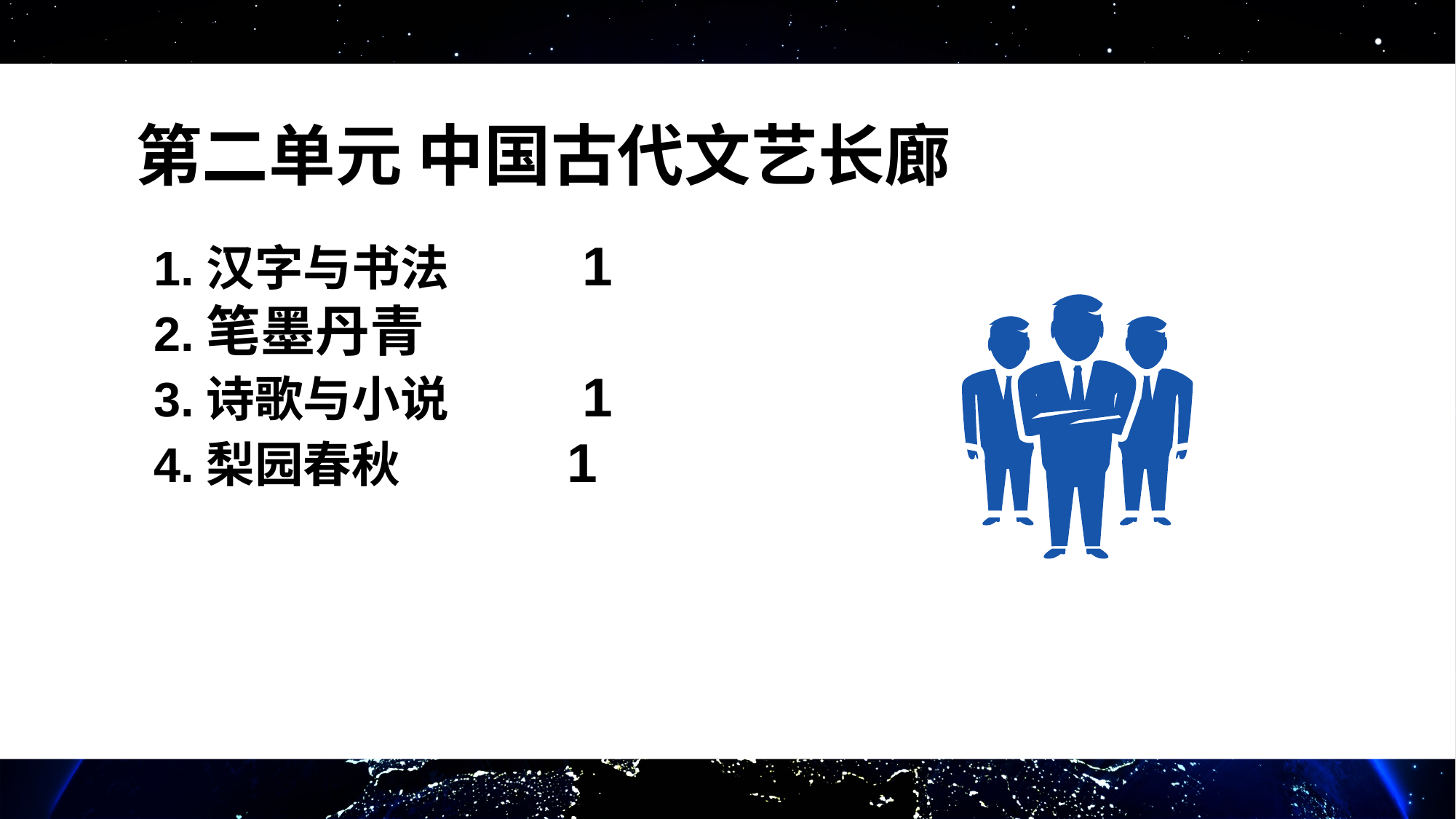

# 第二单元 中国古代文艺长廊
1.汉字与书法           1
2.笔墨丹青
3.诗歌与小说           1
4.梨园春秋              1